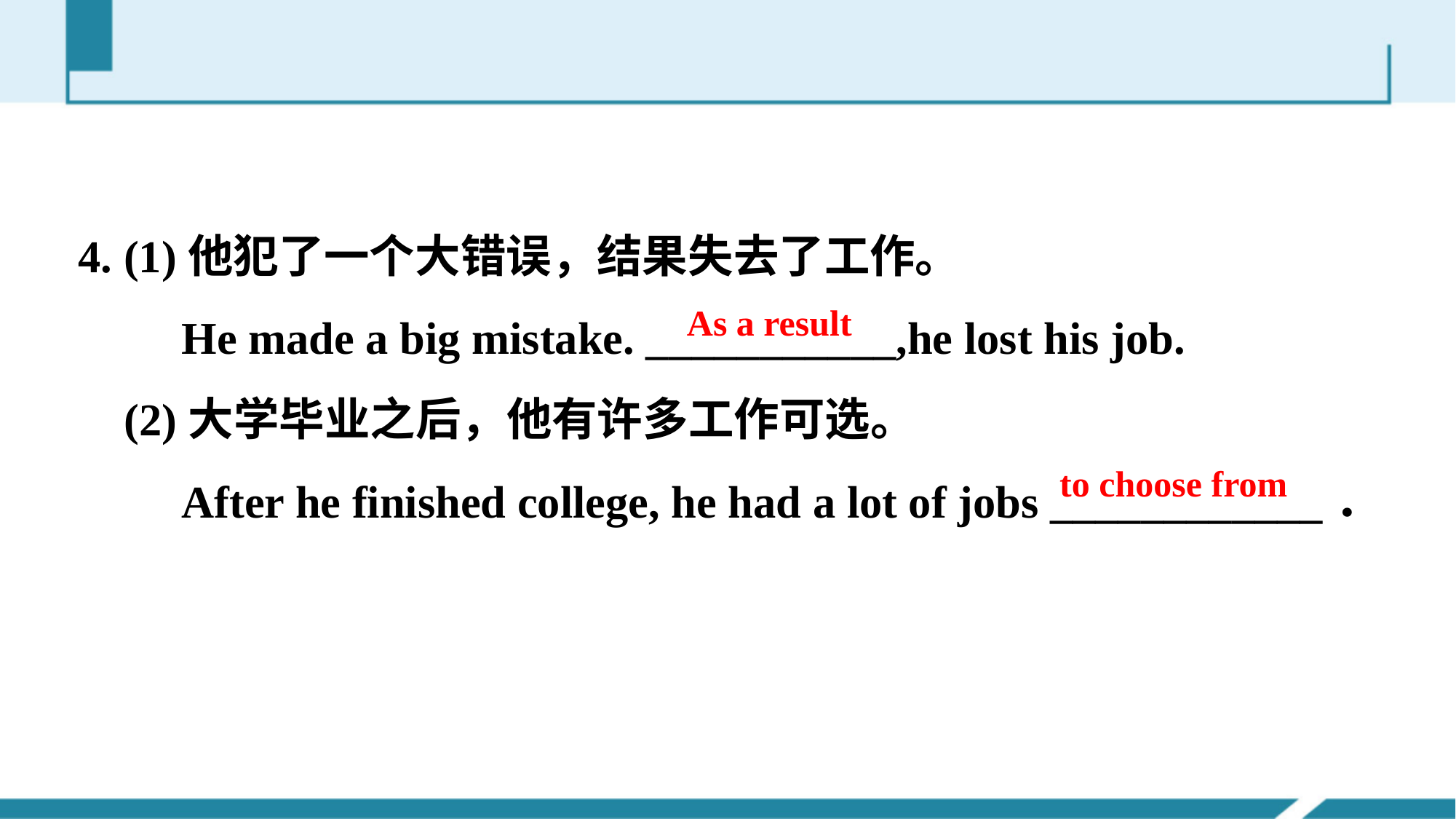

4. (1)他犯了一个大错误，结果失去了工作。
         He made a big mistake. ___________,he lost his job.
    (2)大学毕业之后，他有许多工作可选。
         After he finished college, he had a lot of jobs ____________．
As a result
to choose from